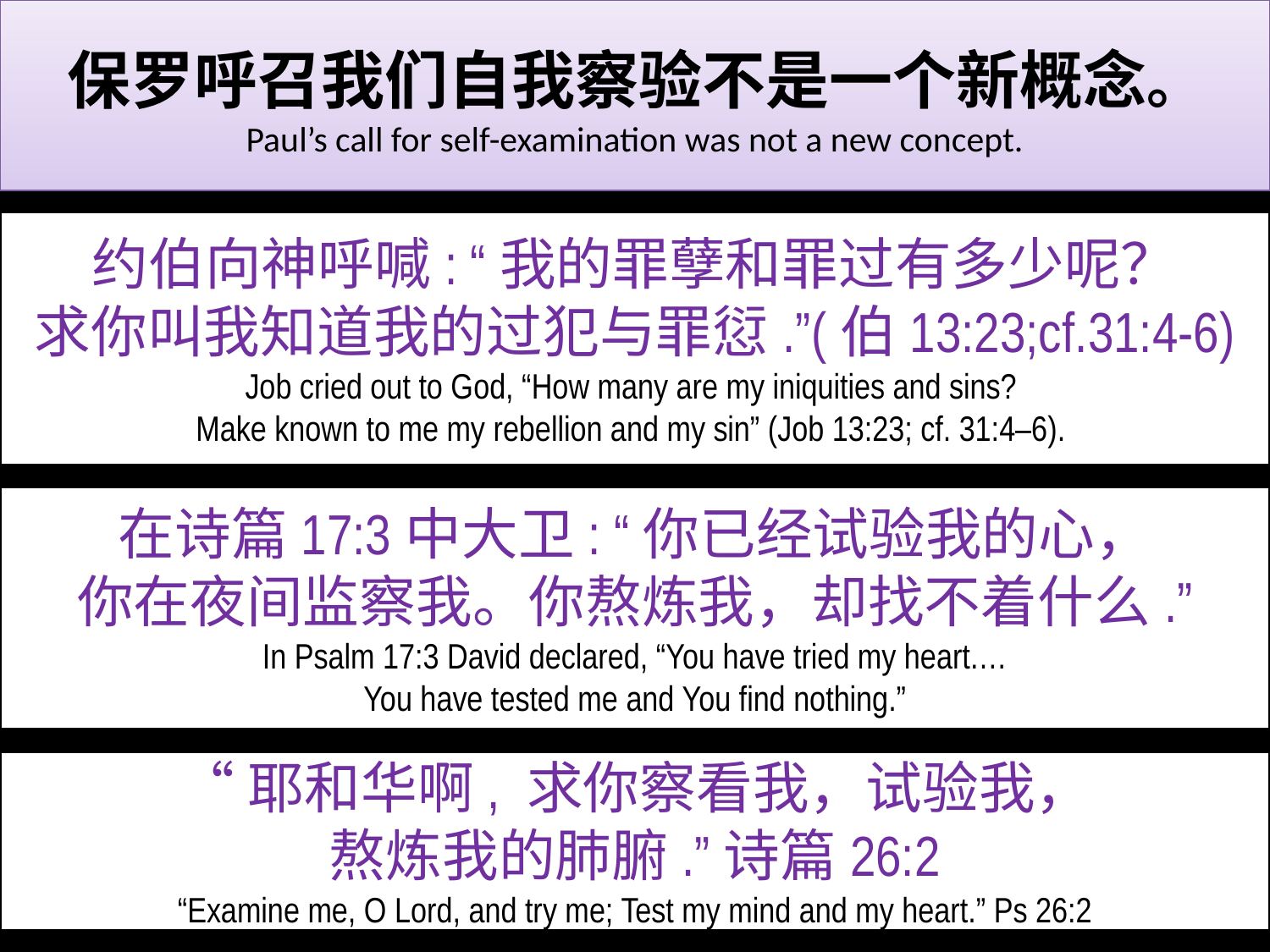

保罗呼召我们自我察验不是一个新概念。
Paul’s call for self-examination was not a new concept.

约伯向神呼喊: “我的罪孽和罪过有多少呢？
求你叫我知道我的过犯与罪愆.”(伯13:23;cf.31:4-6)
Job cried out to God, “How many are my iniquities and sins?
Make known to me my rebellion and my sin” (Job 13:23; cf. 31:4–6).
在诗篇17:3中大卫: “你已经试验我的心，
你在夜间监察我。你熬炼我，却找不着什么.”
In Psalm 17:3 David declared, “You have tried my heart.…
 You have tested me and You find nothing.”
“耶和华啊, 求你察看我，试验我，
熬炼我的肺腑.”诗篇26:2
“Examine me, O Lord, and try me; Test my mind and my heart.” Ps 26:2